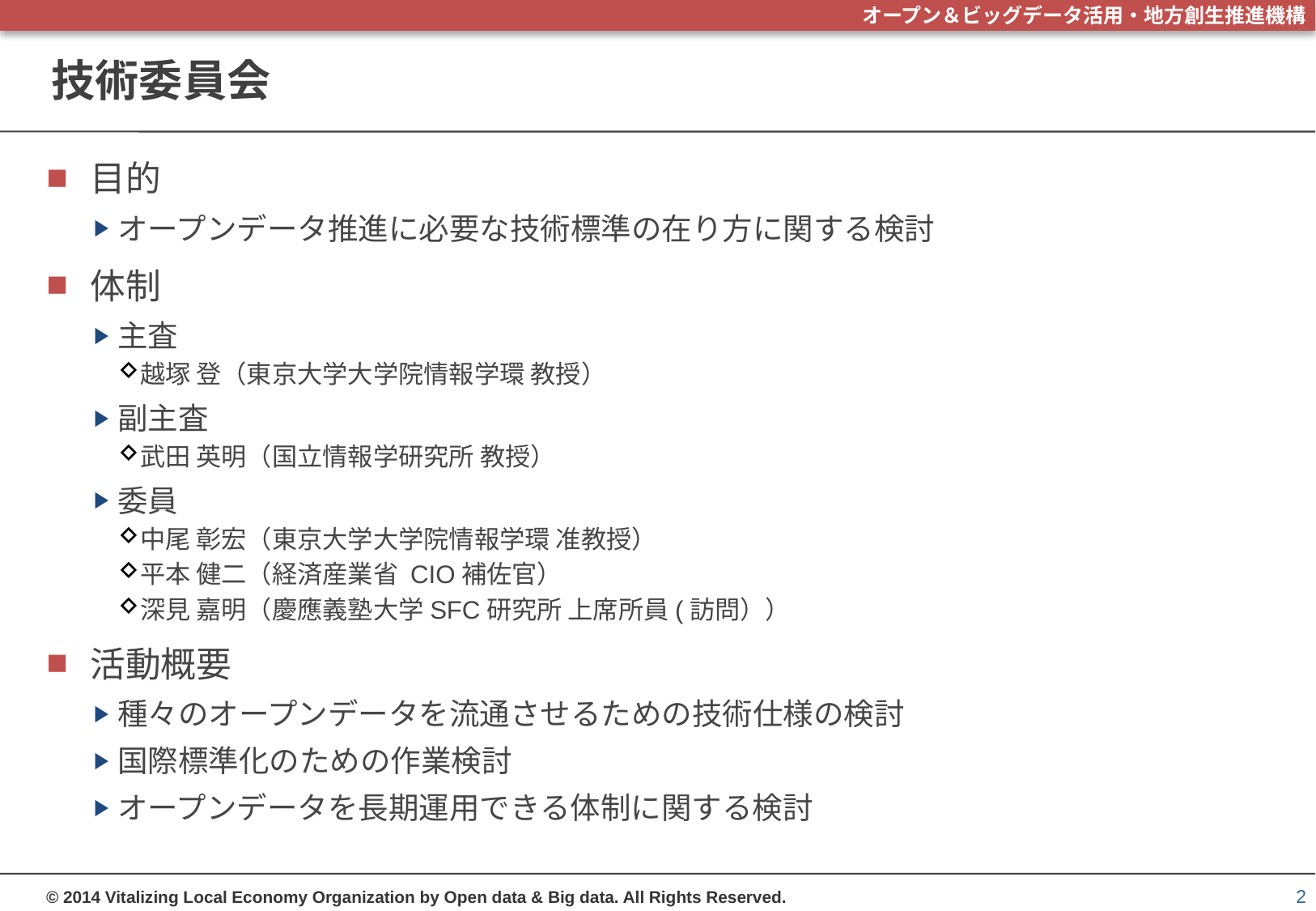

# 技術委員会
目的
オープンデータ推進に必要な技術標準の在り方に関する検討
体制
主査
越塚 登（東京大学大学院情報学環 教授）
副主査
武田 英明（国立情報学研究所 教授）
委員
中尾 彰宏（東京大学大学院情報学環 准教授）
平本 健二（経済産業省 CIO補佐官）
深見 嘉明（慶應義塾大学SFC研究所 上席所員(訪問））
活動概要
種々のオープンデータを流通させるための技術仕様の検討
国際標準化のための作業検討
オープンデータを長期運用できる体制に関する検討
2